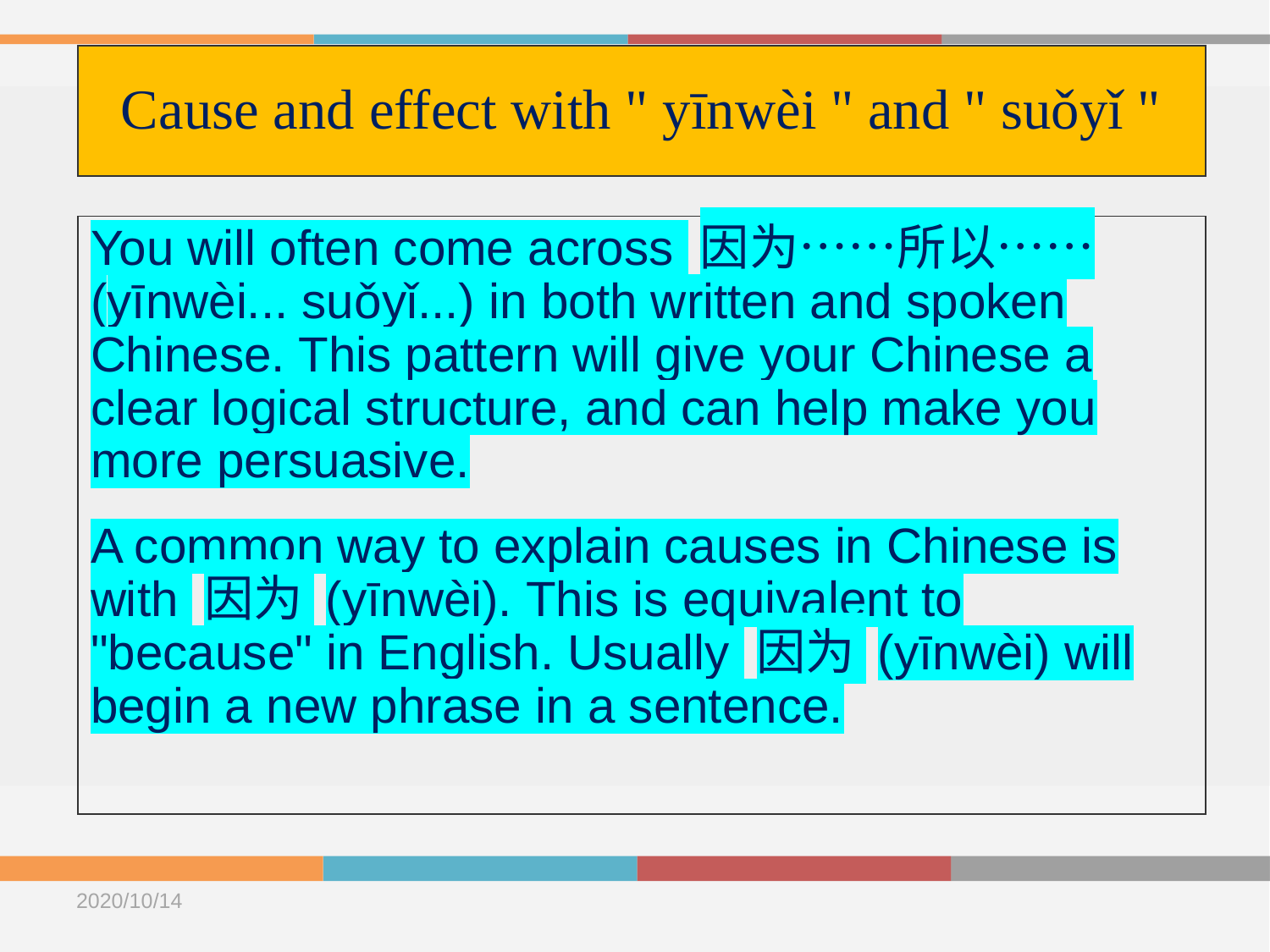

# Cause and effect with " yīnwèi " and " suǒyǐ "
You will often come across 因为⋯⋯所以⋯⋯ (yīnwèi... suǒyǐ...) in both written and spoken Chinese. This pattern will give your Chinese a clear logical structure, and can help make you more persuasive.
A common way to explain causes in Chinese is with 因为 (yīnwèi). This is equivalent to "because" in English. Usually 因为 (yīnwèi) will begin a new phrase in a sentence.
2020/10/14